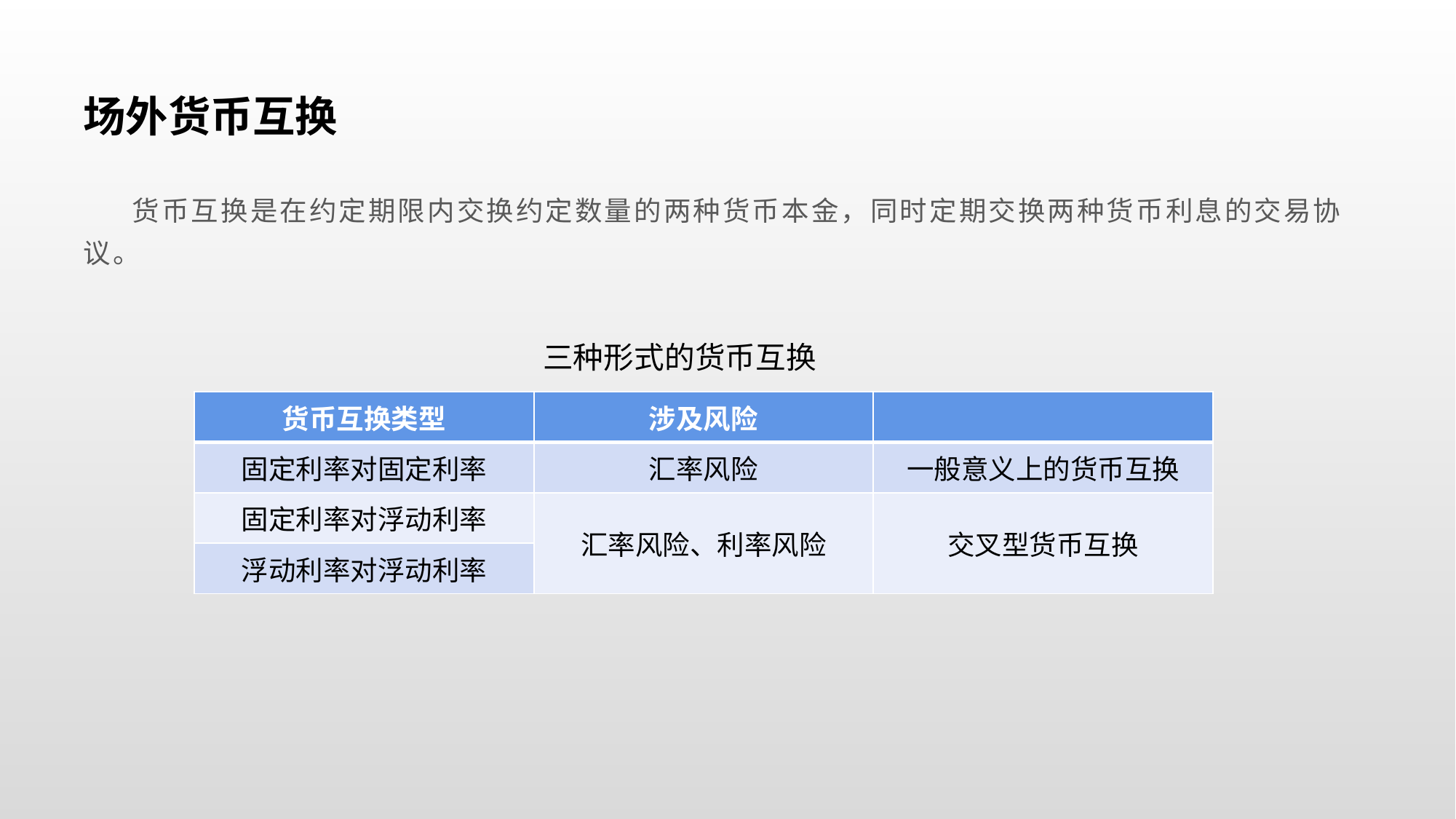

# 场外货币互换
     货币互换是在约定期限内交换约定数量的两种货币本金，同时定期交换两种货币利息的交易协议。
三种形式的货币互换
| 货币互换类型 | 涉及风险 |  |
| --- | --- | --- |
| 固定利率对固定利率 | 汇率风险 | 一般意义上的货币互换 |
| 固定利率对浮动利率 | 汇率风险、利率风险 | 交叉型货币互换 |
| 浮动利率对浮动利率 |  |  |